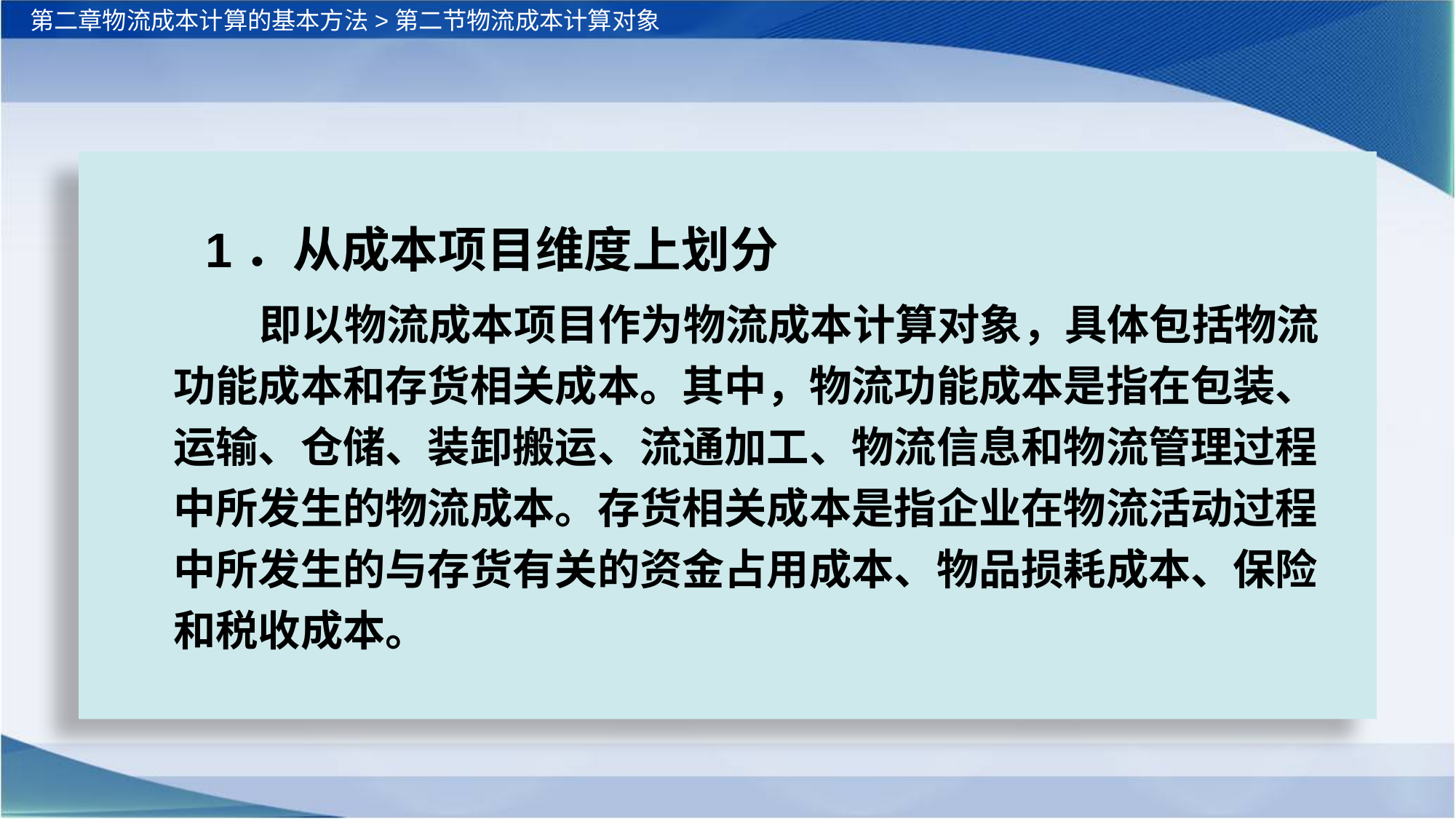

第二章物流成本计算的基本方法>第二节物流成本计算对象
1．从成本项目维度上划分
即以物流成本项目作为物流成本计算对象，具体包括物流功能成本和存货相关成本。其中，物流功能成本是指在包装、运输、仓储、装卸搬运、流通加工、物流信息和物流管理过程中所发生的物流成本。存货相关成本是指企业在物流活动过程中所发生的与存货有关的资金占用成本、物品损耗成本、保险和税收成本。